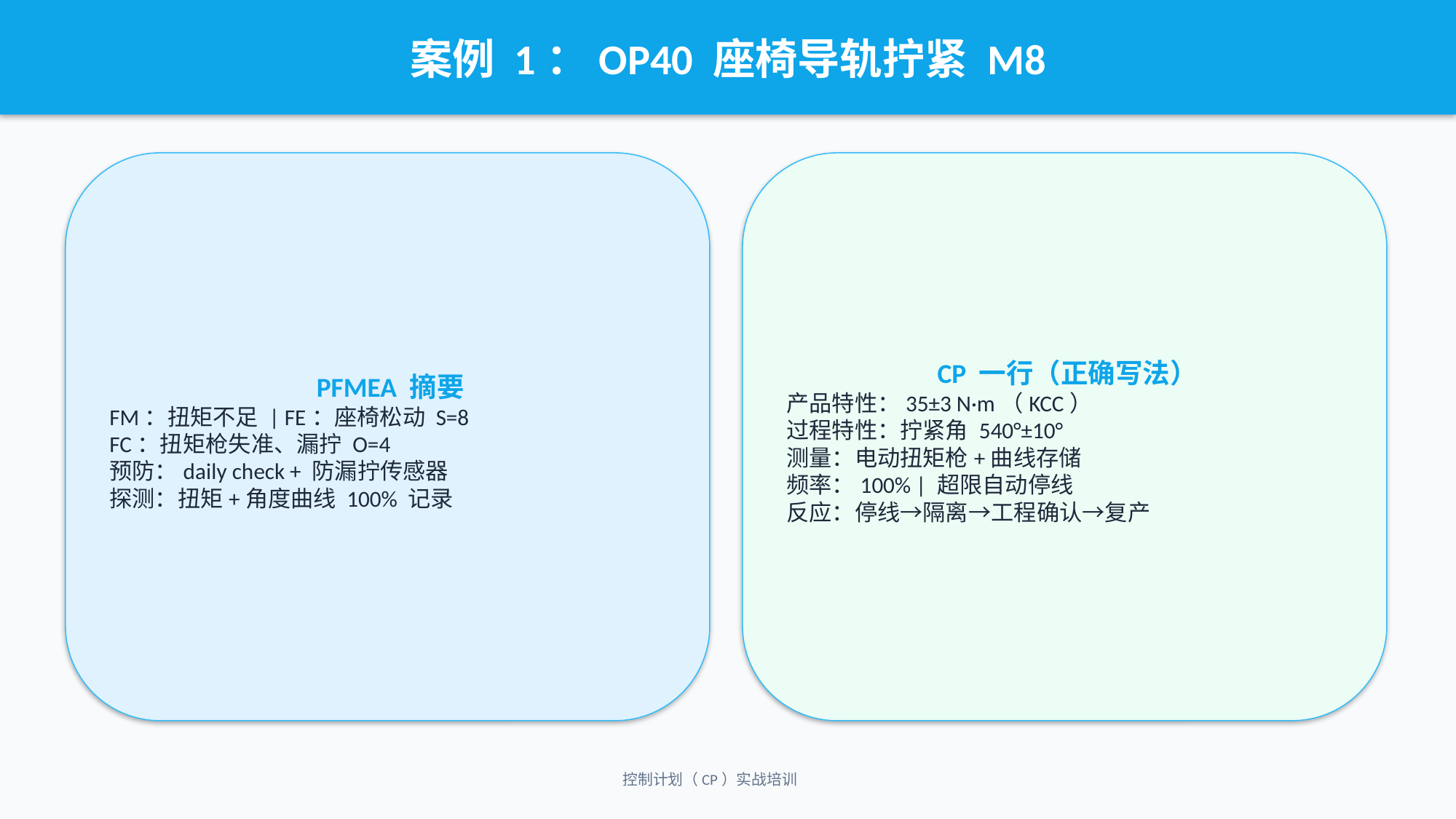

案例 1：OP40 座椅导轨拧紧 M8
PFMEA 摘要
FM：扭矩不足 | FE：座椅松动 S=8
FC：扭矩枪失准、漏拧 O=4
预防：daily check + 防漏拧传感器
探测：扭矩+角度曲线 100% 记录
CP 一行（正确写法）
产品特性：35±3 N·m（KCC）
过程特性：拧紧角 540°±10°
测量：电动扭矩枪+曲线存储
频率：100% | 超限自动停线
反应：停线→隔离→工程确认→复产
控制计划（CP）实战培训